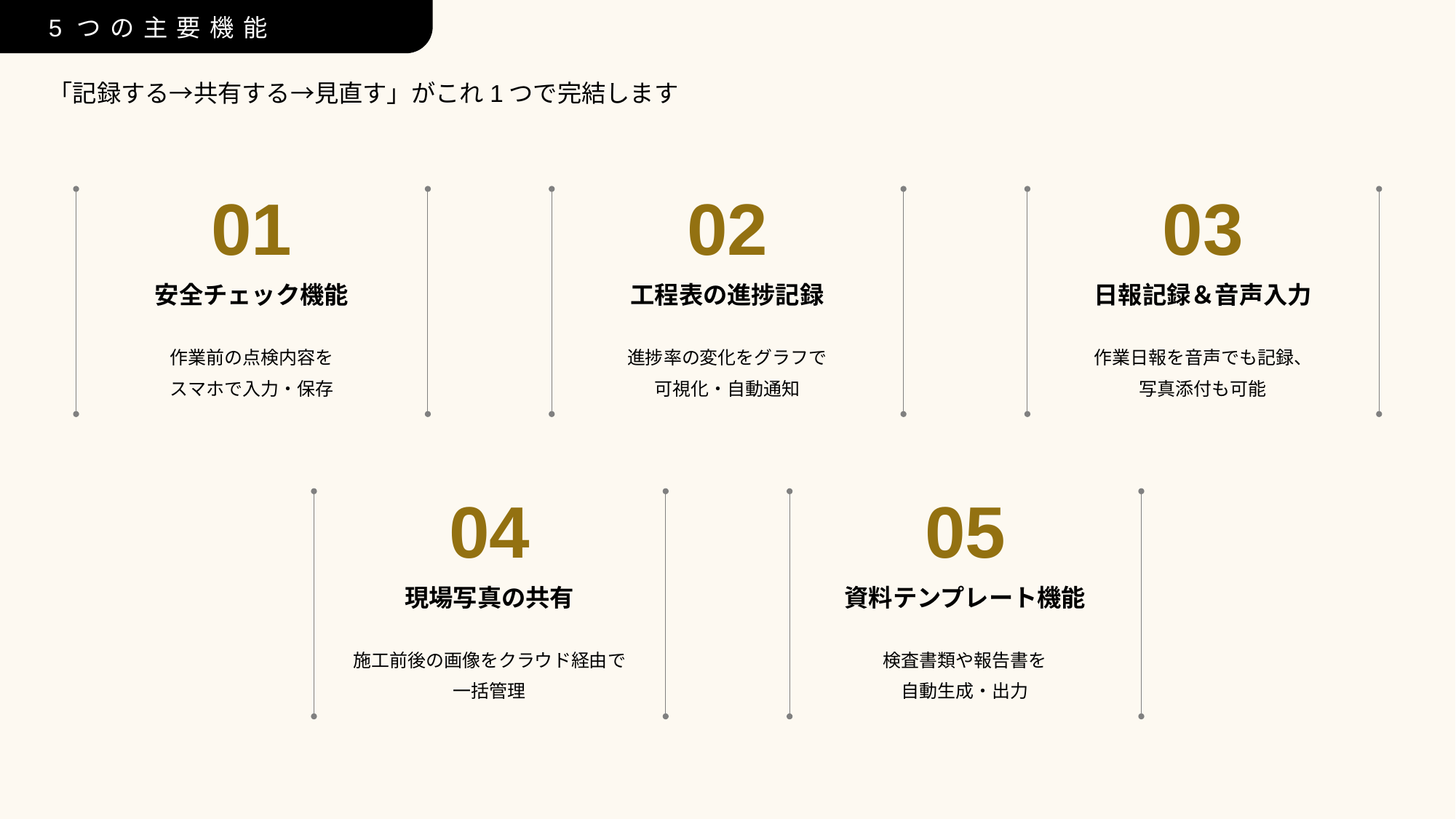

5つの主要機能
「記録する→共有する→見直す」がこれ1つで完結します
01
安全チェック機能
作業前の点検内容を
スマホで入力・保存
02
工程表の進捗記録
進捗率の変化をグラフで
可視化・自動通知
03
日報記録＆音声入力
作業日報を音声でも記録、
写真添付も可能
04
現場写真の共有
施工前後の画像をクラウド経由で
一括管理
05
資料テンプレート機能
検査書類や報告書を
自動生成・出力